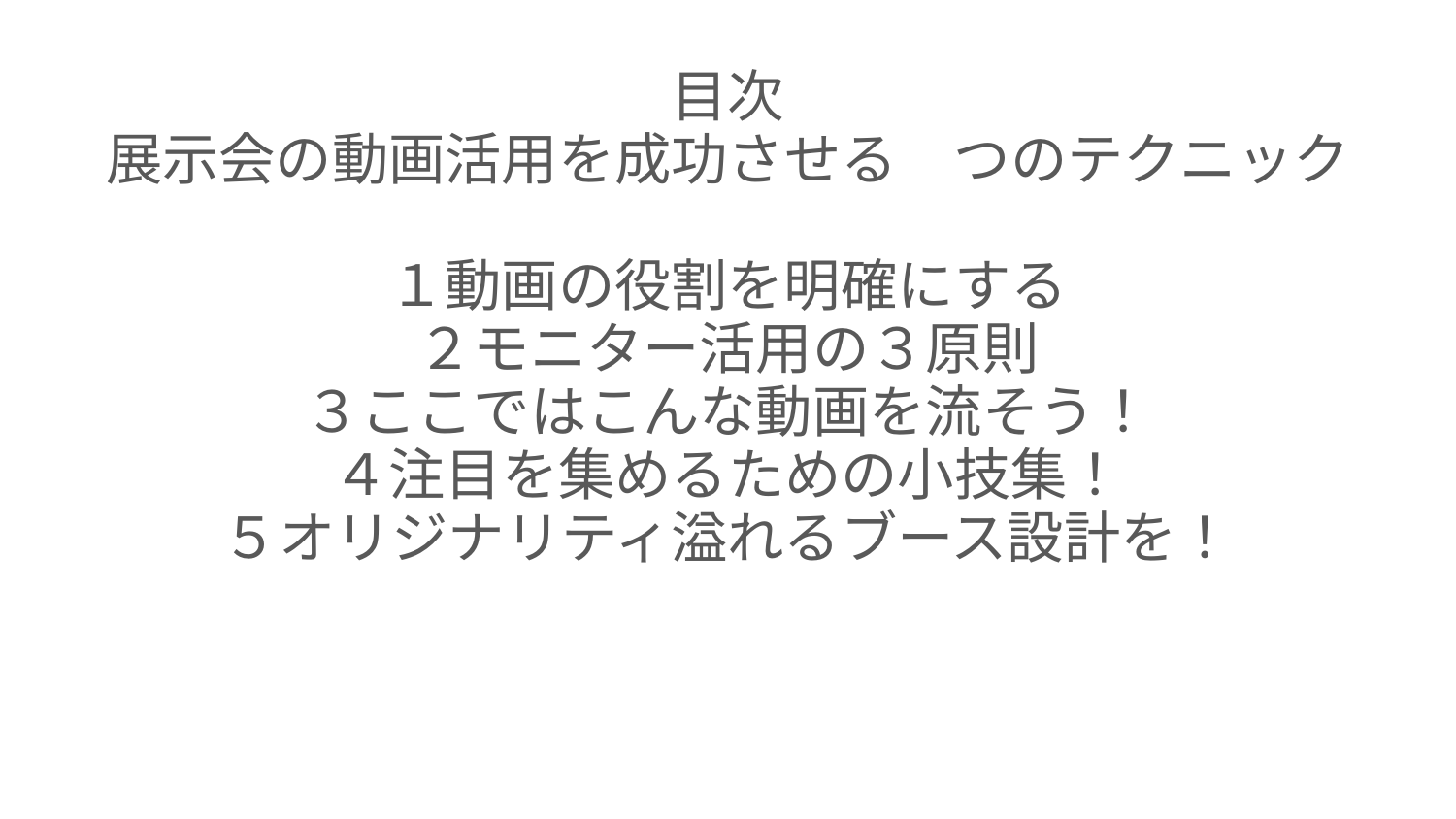

目次
展示会の動画活用を成功させる　つのテクニック

１動画の役割を明確にする
２モニター活用の３原則
３ここではこんな動画を流そう！
４注目を集めるための小技集！
５オリジナリティ溢れるブース設計を！